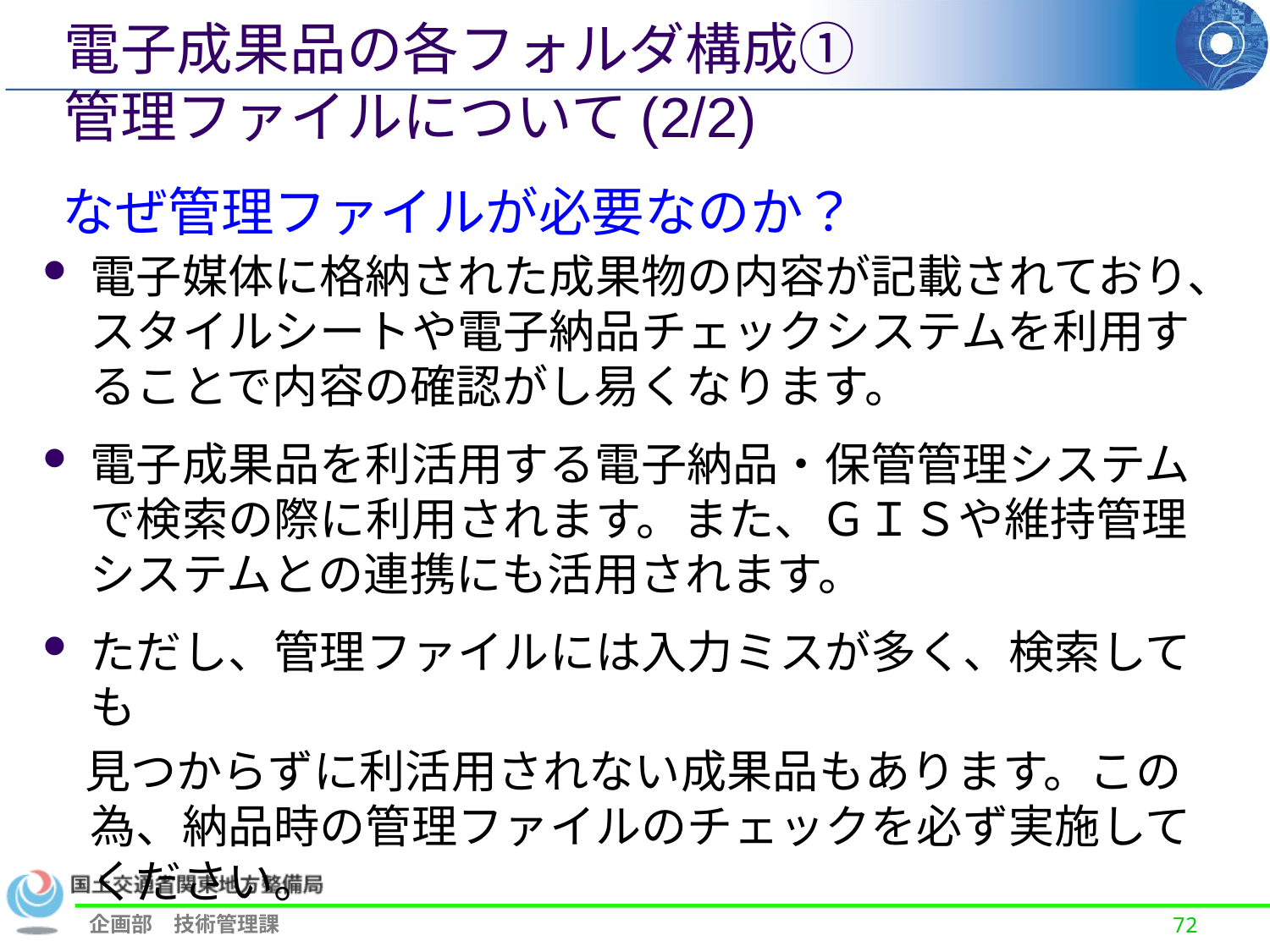

電子成果品の各フォルダ構成①
　管理ファイルについて(2/2)
なぜ管理ファイルが必要なのか？
電子媒体に格納された成果物の内容が記載されており、スタイルシートや電子納品チェックシステムを利用することで内容の確認がし易くなります。
電子成果品を利活用する電子納品・保管管理システムで検索の際に利用されます。また、ＧＩＳや維持管理システムとの連携にも活用されます。
ただし、管理ファイルには入力ミスが多く、検索しても
   見つからずに利活用されない成果品もあります。この為、納品時の管理ファイルのチェックを必ず実施してください。